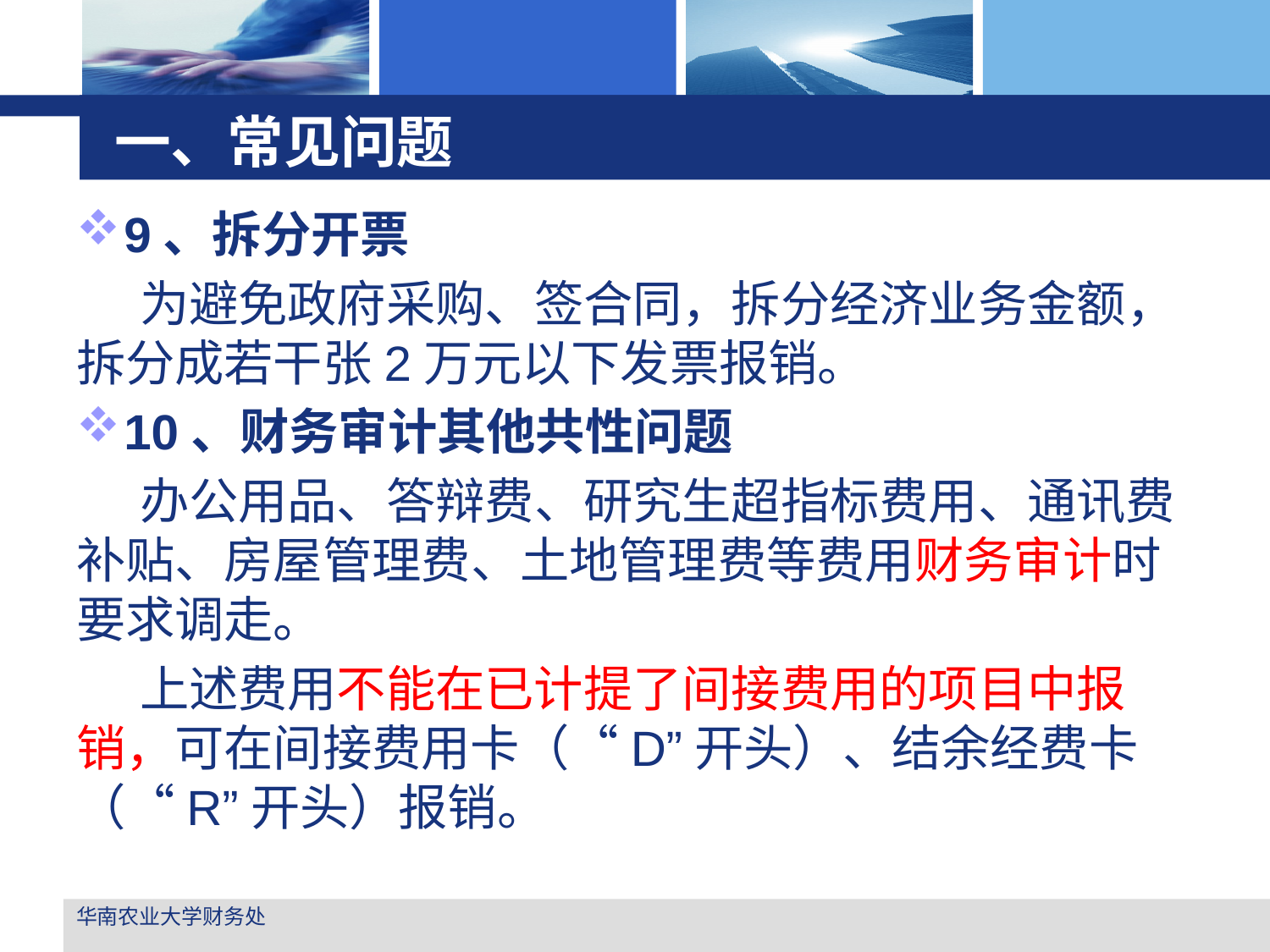

# 一、常见问题
9、拆分开票
为避免政府采购、签合同，拆分经济业务金额，拆分成若干张2万元以下发票报销。
10、财务审计其他共性问题
办公用品、答辩费、研究生超指标费用、通讯费补贴、房屋管理费、土地管理费等费用财务审计时要求调走。
上述费用不能在已计提了间接费用的项目中报销，可在间接费用卡（“D”开头）、结余经费卡（“R”开头）报销。

华南农业大学财务处